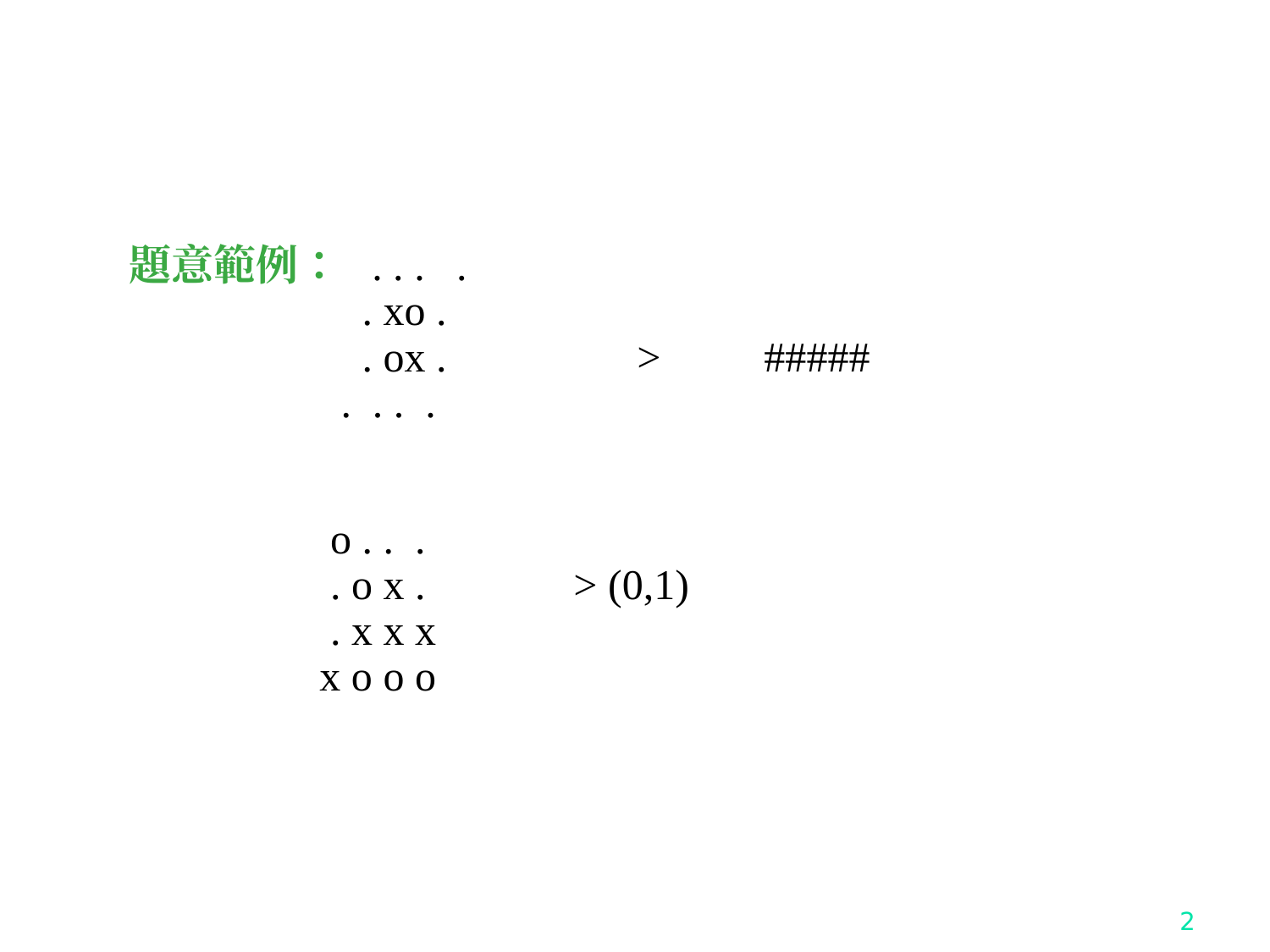

題意範例：  . . .   .
                      . xo .
                      . ox .		>	#####
                    .  . .  .

 o . .  .
 . o x .    	> (0,1)
 . x x x
x o o o
2